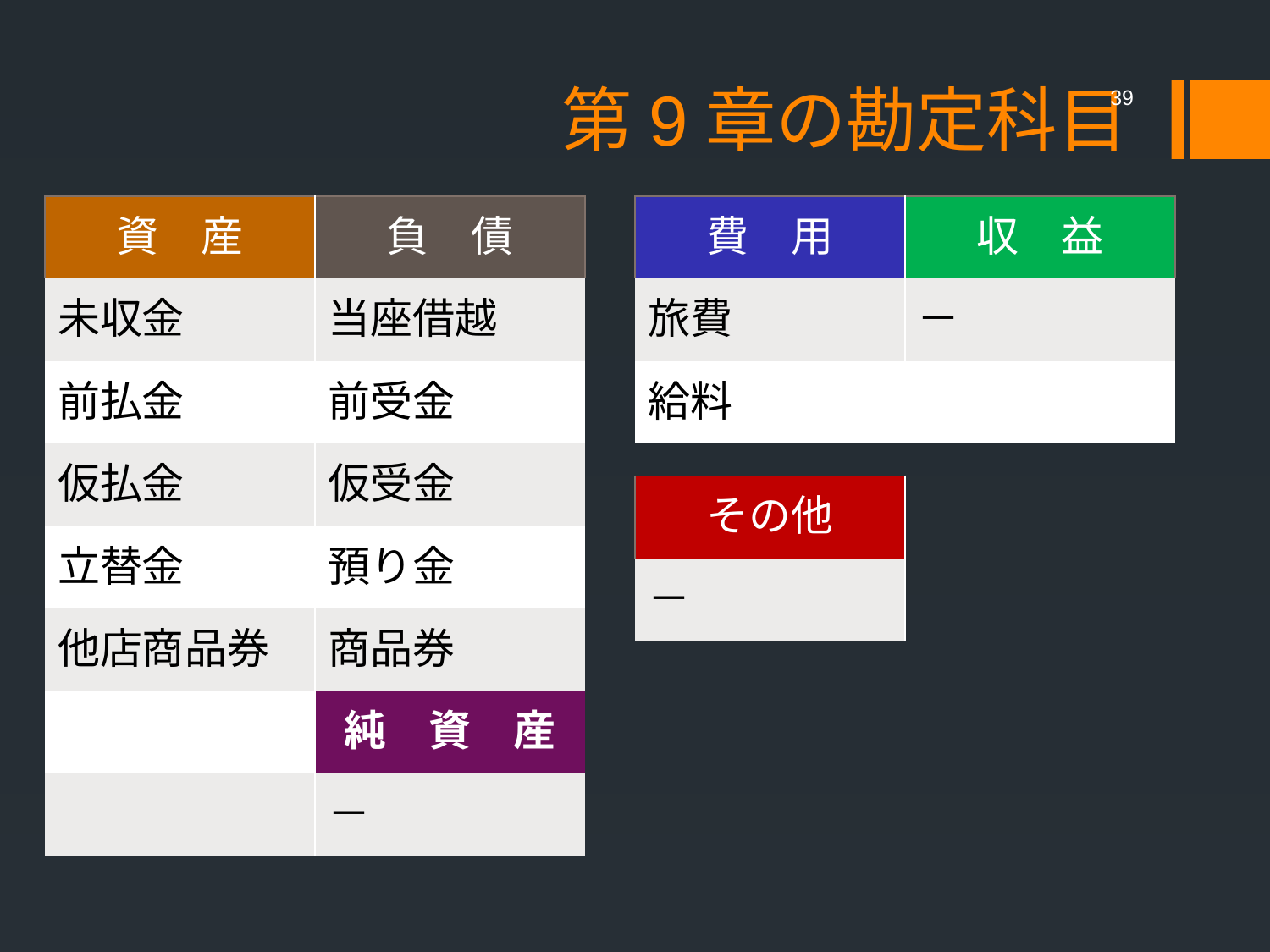

# 第9章の勘定科目
39
| 資　産 | 負　債 |
| --- | --- |
| 未収金 | 当座借越 |
| 前払金 | 前受金 |
| 仮払金 | 仮受金 |
| 立替金 | 預り金 |
| 他店商品券 | 商品券 |
|  | 純　資　産 |
|  | － |
| 費　用 | 収　益 |
| --- | --- |
| 旅費 | － |
| 給料 |  |
| その他 |
| --- |
| － |